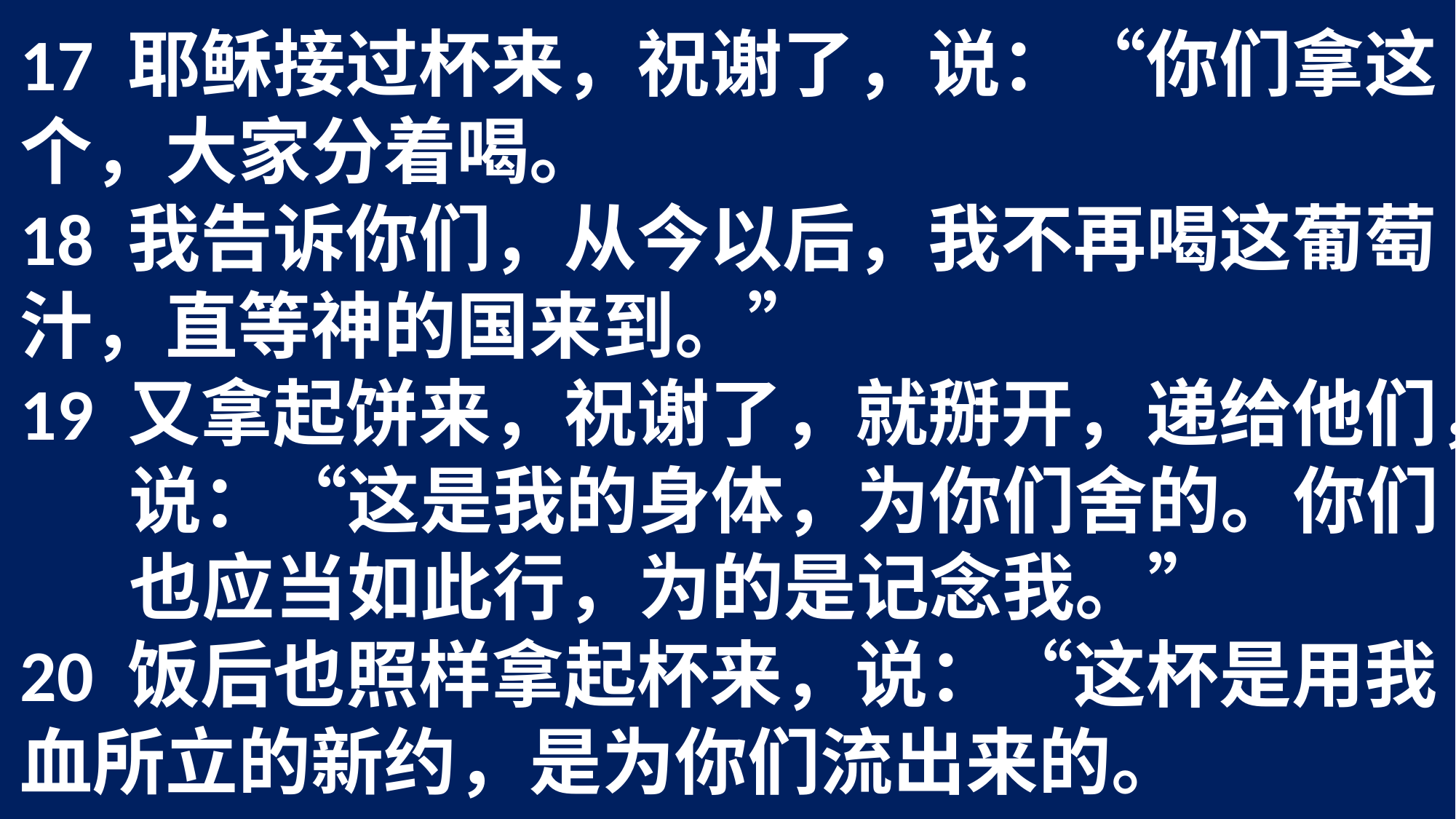

17 耶稣接过杯来，祝谢了，说：“你们拿这	个，大家分着喝。
18 我告诉你们，从今以后，我不再喝这葡萄	汁，直等神的国来到。”
19 又拿起饼来，祝谢了，就掰开，递给他们，	说：“这是我的身体，为你们舍的。你们	也应当如此行，为的是记念我。”
20 饭后也照样拿起杯来，说：“这杯是用我	血所立的新约，是为你们流出来的。